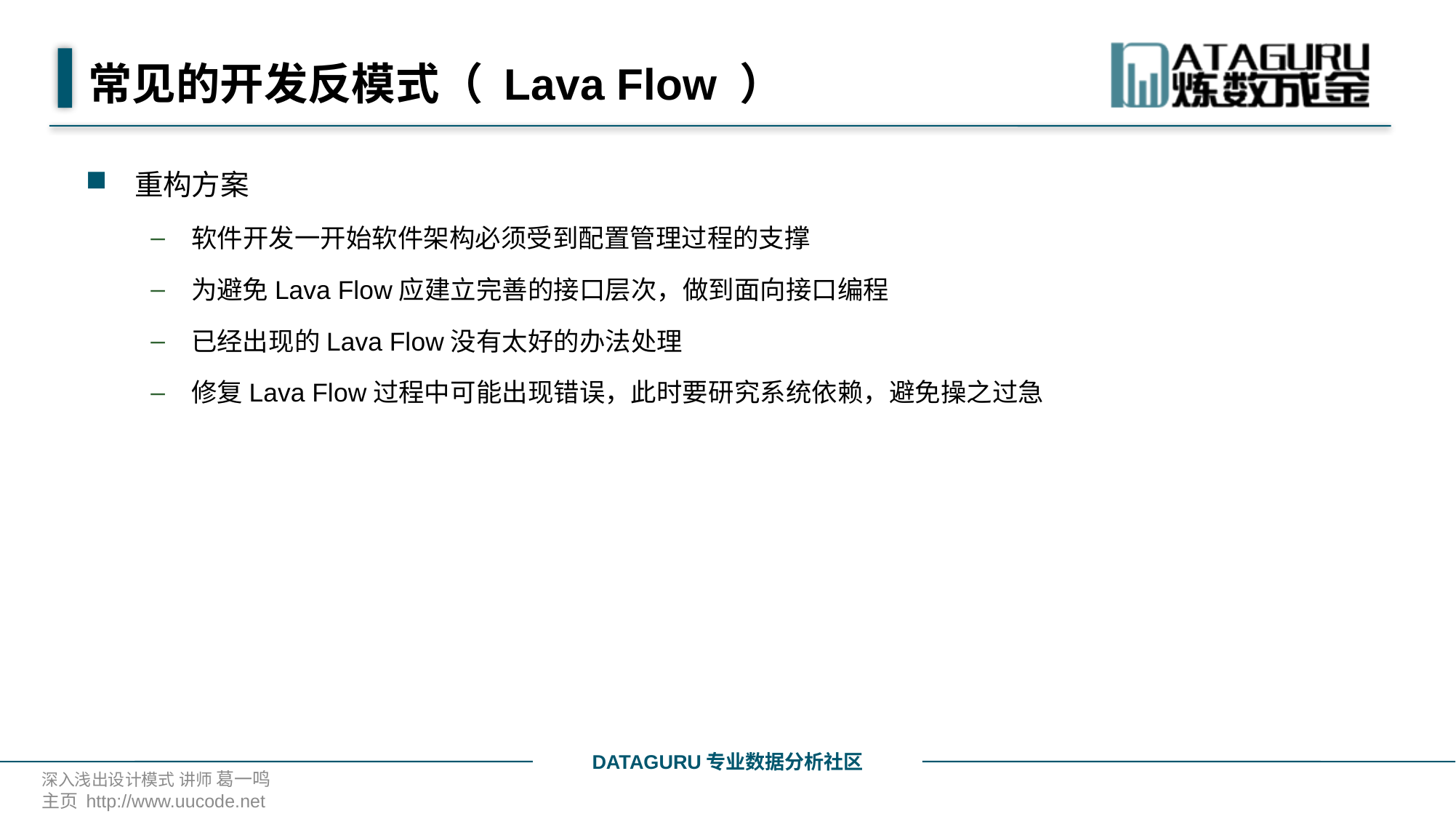

# 常见的开发反模式（ Lava Flow ）
重构方案
软件开发一开始软件架构必须受到配置管理过程的支撑
为避免Lava Flow应建立完善的接口层次，做到面向接口编程
已经出现的Lava Flow没有太好的办法处理
修复Lava Flow过程中可能出现错误，此时要研究系统依赖，避免操之过急